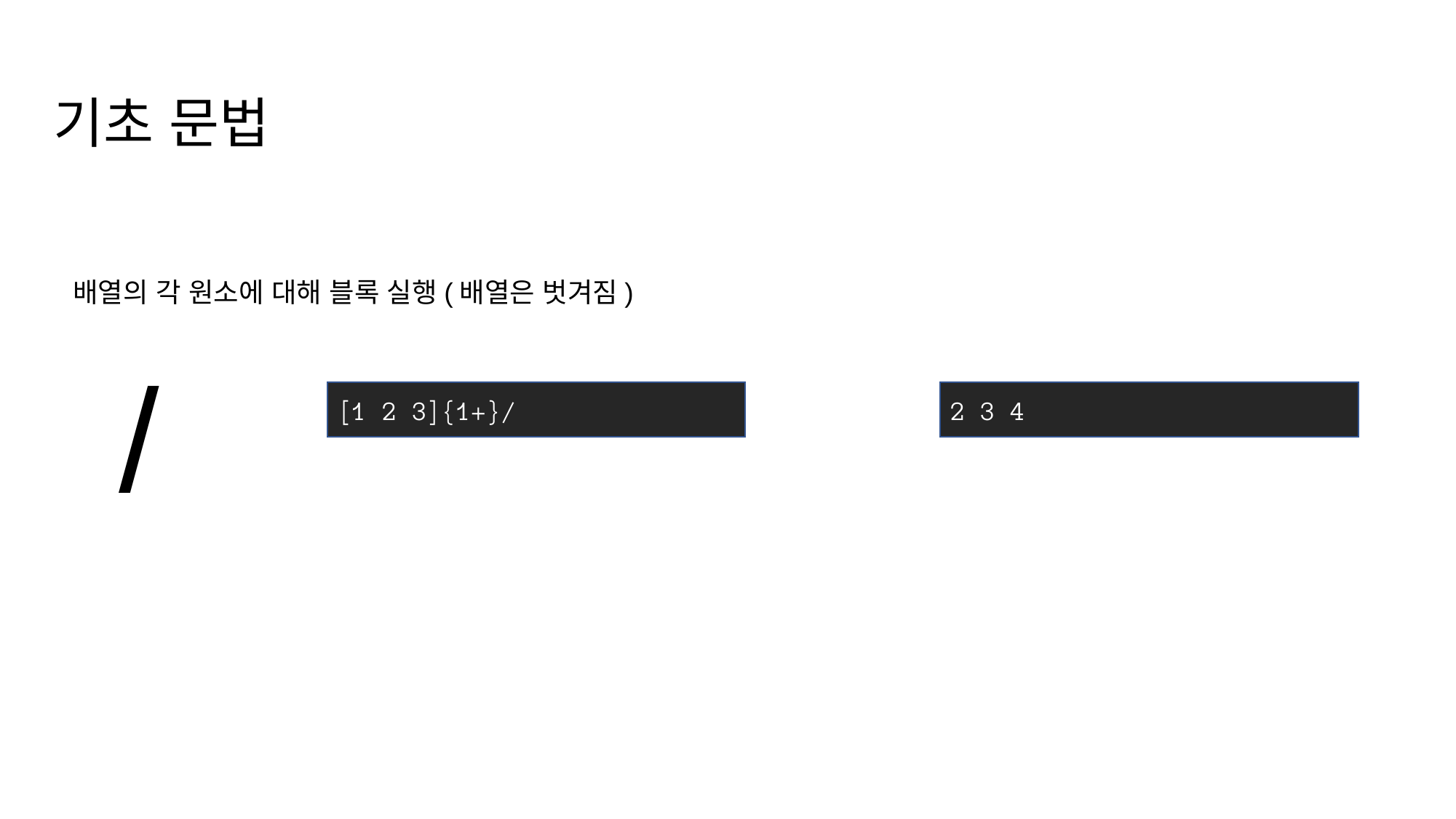

기초 문법
/
배열의 각 원소에 대해 블록 실행(배열은 벗겨짐)
[1 2 3]{1+}/
2 3 4